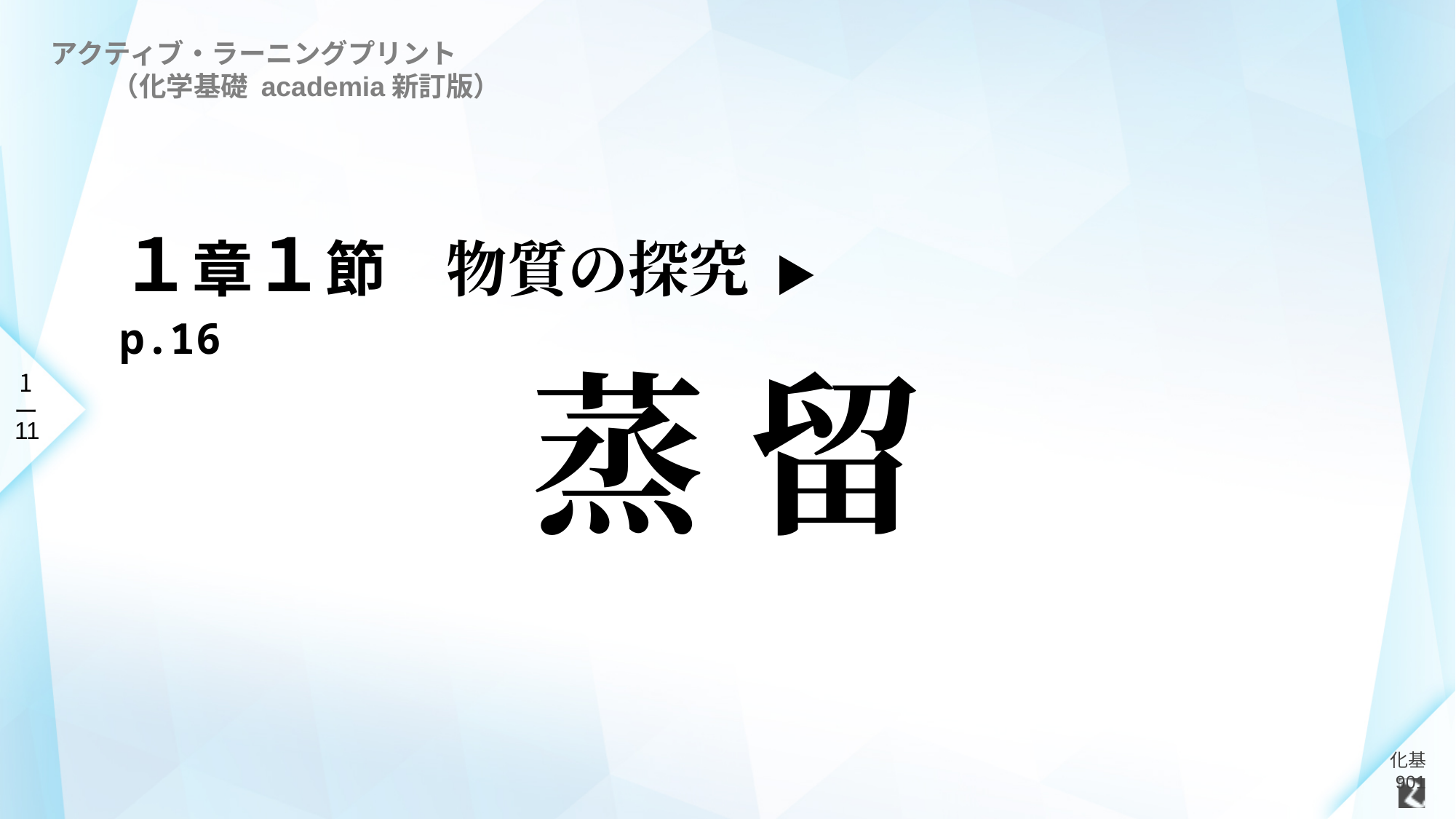

アクティブ・ラーニングプリント
（化学基礎 academia新訂版）
１章１節　物質の探究 ▶ p.16
蒸 留